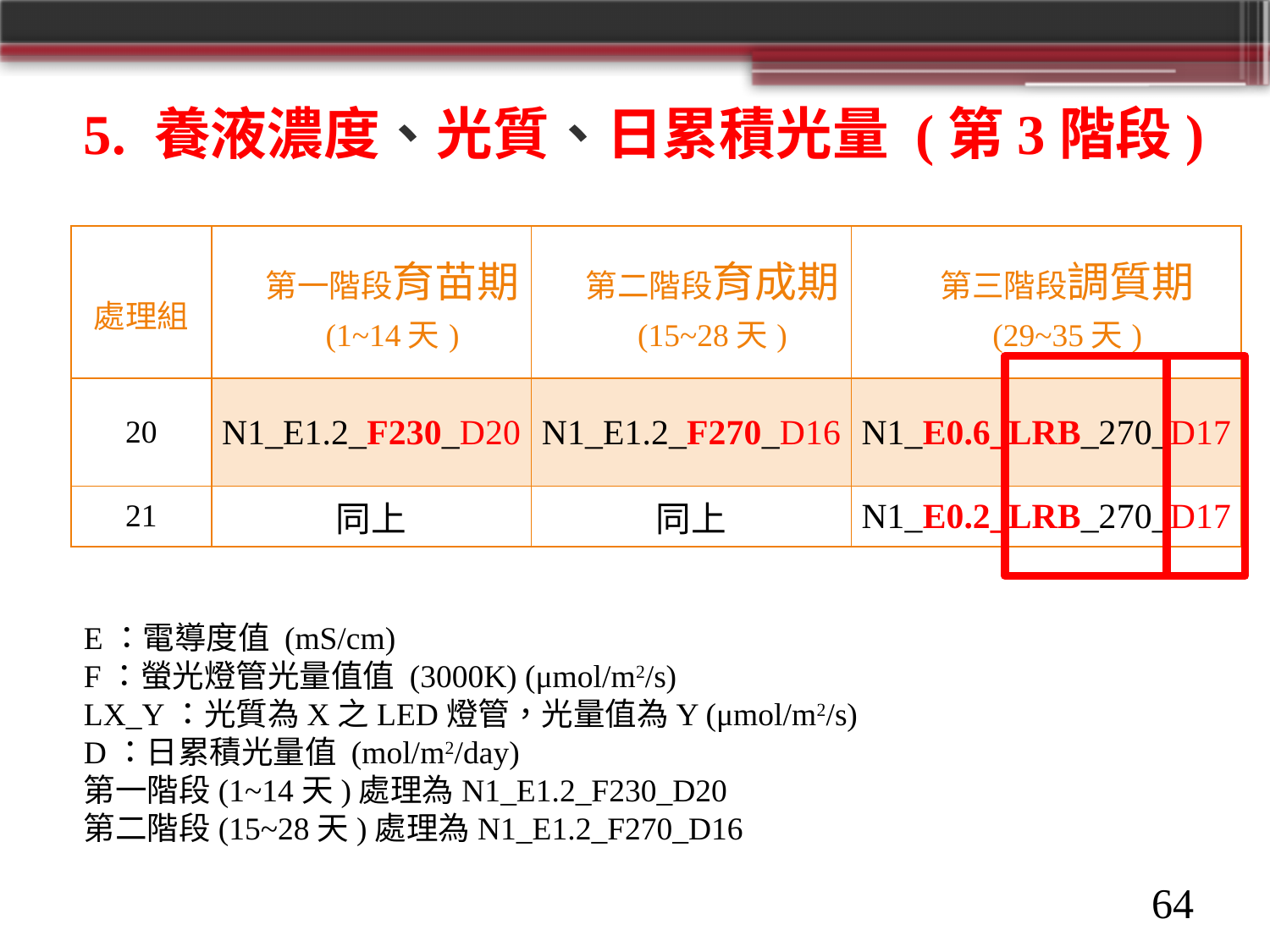

# 5. 養液濃度、光質、日累積光量 (第3階段)
| 處理組 | 第一階段育苗期 (1~14天) | 第二階段育成期 (15~28天) | 第三階段調質期 (29~35天) |
| --- | --- | --- | --- |
| 20 | N1\_E1.2\_F230\_D20 | N1\_E1.2\_F270\_D16 | N1\_E0.6\_LRB\_270\_D17 |
| 21 | 同上 | 同上 | N1\_E0.2\_LRB\_270\_D17 |

N1：迦南農場配方
E：電導度值 (mS/cm)
F：螢光燈管光量值值 (3000K) (μmol/m2/s)
LX_Y：光質為X之LED燈管，光量值為Y (μmol/m2/s)
D：日累積光量值 (mol/m2/day)
第一階段(1~14天)處理為N1_E1.2_F230_D20
第二階段(15~28天)處理為N1_E1.2_F270_D16
64